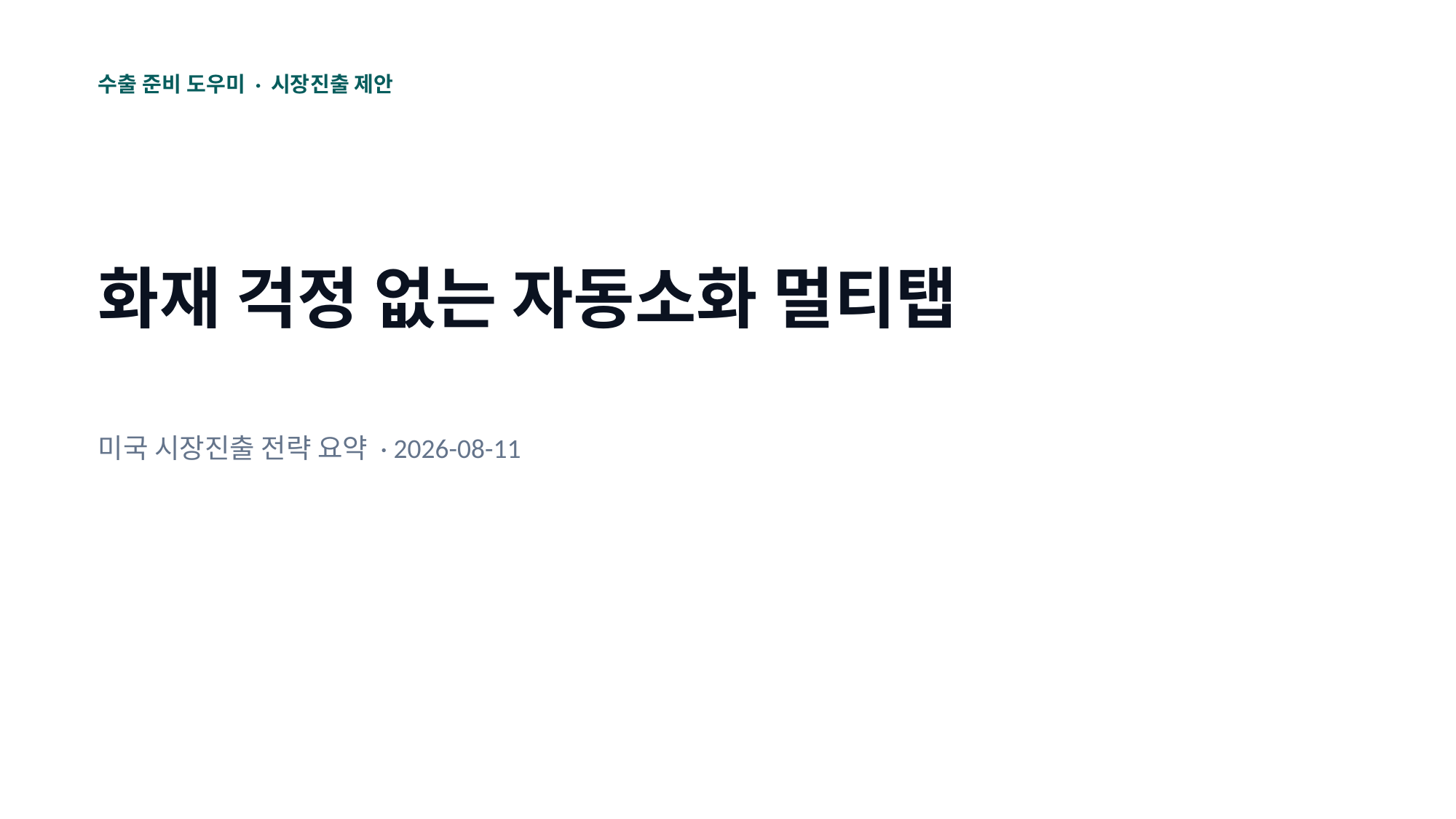

수출 준비 도우미 · 시장진출 제안
화재 걱정 없는 자동소화 멀티탭
미국 시장진출 전략 요약 · 2026-08-11